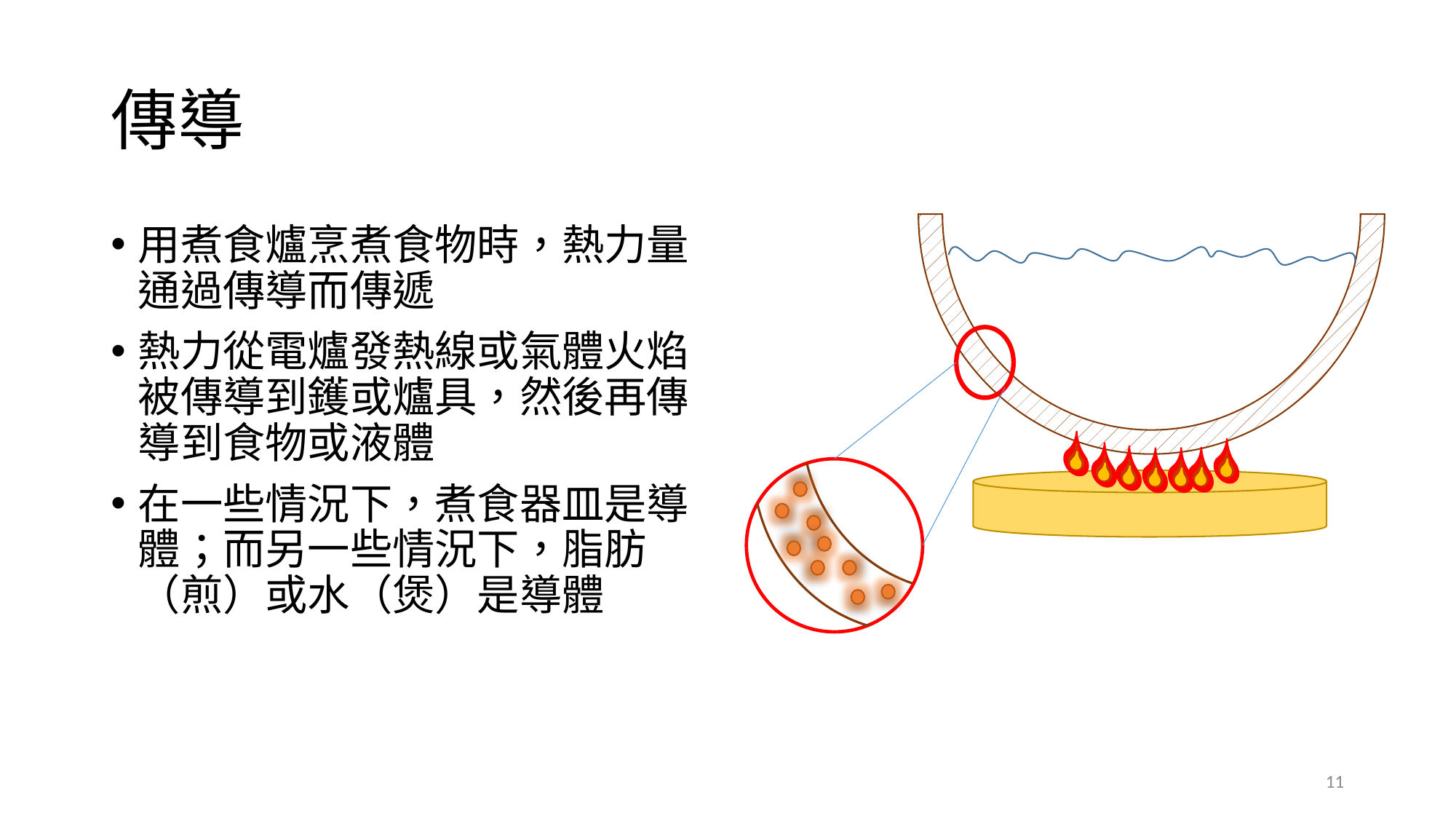

# 傳導
用煮食爐烹煮食物時，熱力量通過傳導而傳遞
熱力從電爐發熱線或氣體火焰被傳導到鑊或爐具，然後再傳導到食物或液體
在一些情況下，煮食器皿是導體；而另一些情況下，脂肪（煎）或水（煲）是導體

11